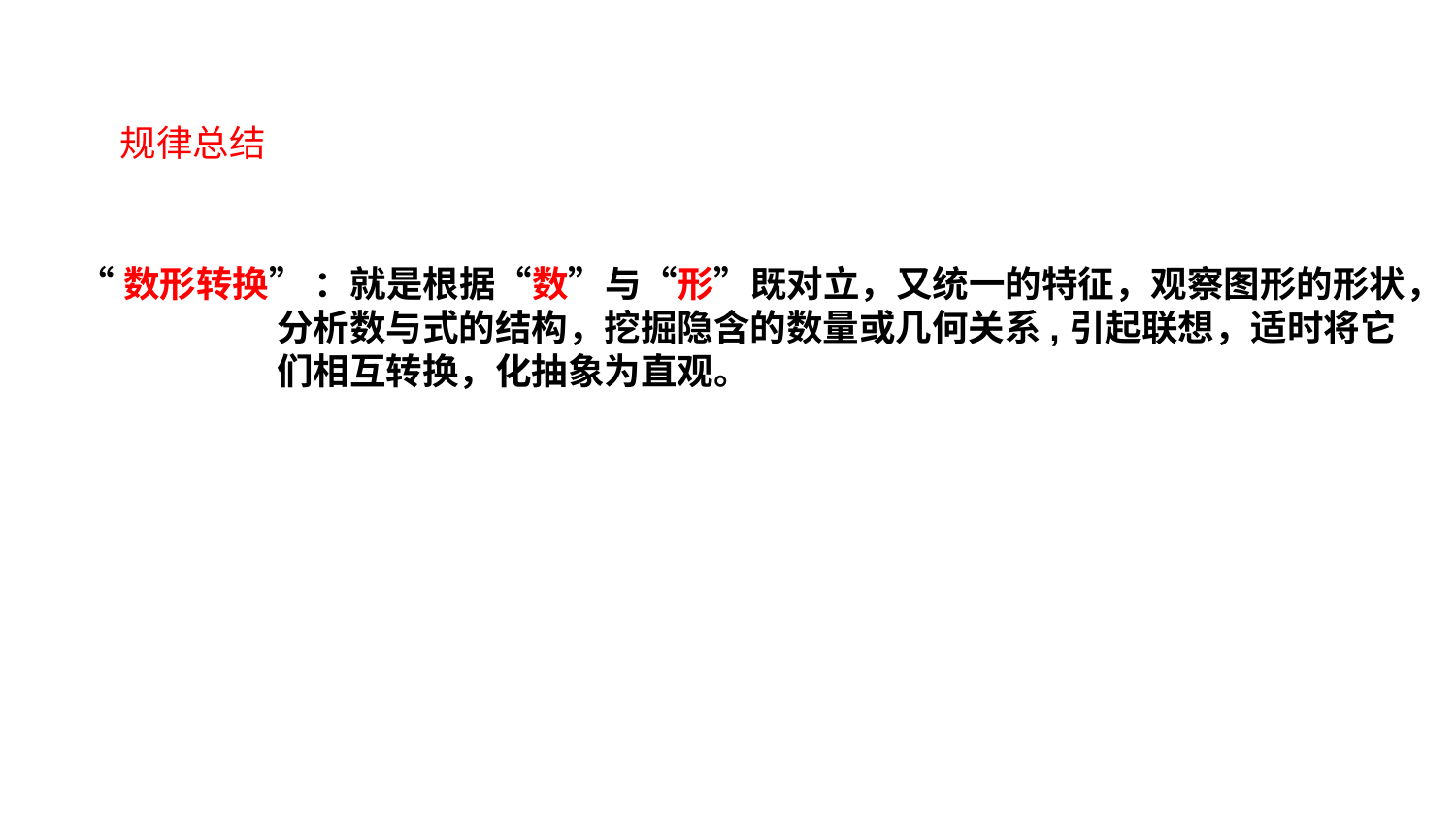

规律总结
“数形转换” ：就是根据“数”与“形”既对立，又统一的特征，观察图形的形状，
                       分析数与式的结构，挖掘隐含的数量或几何关系,引起联想，适时将它
                       们相互转换，化抽象为直观。